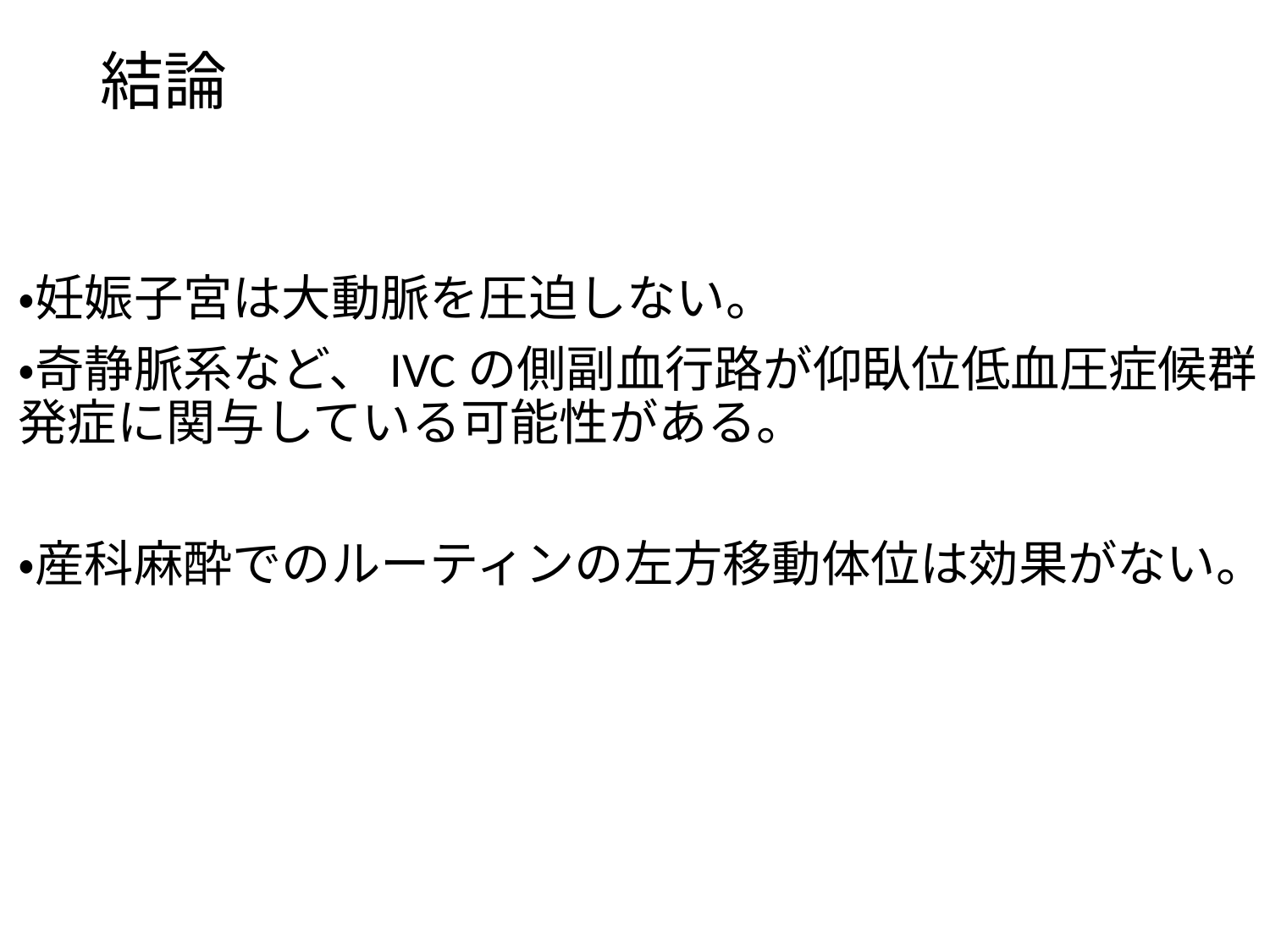

# 結論
・妊娠子宮は大動脈を圧迫しない。
・奇静脈系など、IVCの側副血行路が仰臥位低血圧症候群発症に関与している可能性がある。

・産科麻酔でのルーティンの左方移動体位は効果がない。